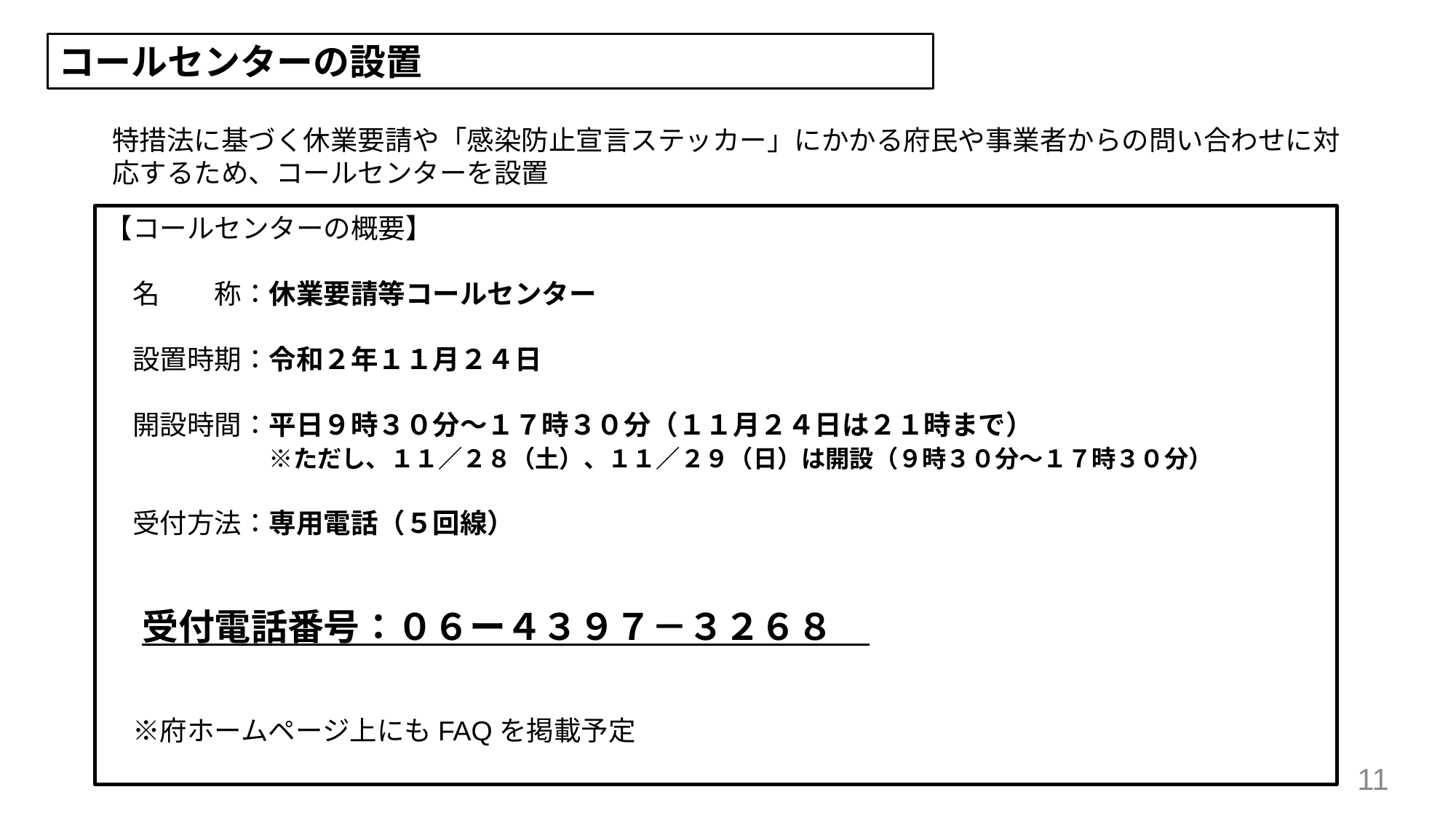

コールセンターの設置
特措法に基づく休業要請や「感染防止宣言ステッカー」にかかる府民や事業者からの問い合わせに対応するため、コールセンターを設置
【コールセンターの概要】

　名　　称：休業要請等コールセンター

　設置時期：令和２年１１月２４日

　開設時間：平日９時３０分～１７時３０分（１１月２４日は２１時まで）
　　　　　　※ただし、１１／２８（土）、１１／２９（日）は開設（９時３０分～１７時３０分）

　受付方法：専用電話（５回線）

　受付電話番号：０６ー４３９７－３２６８

　※府ホームページ上にもFAQを掲載予定

11